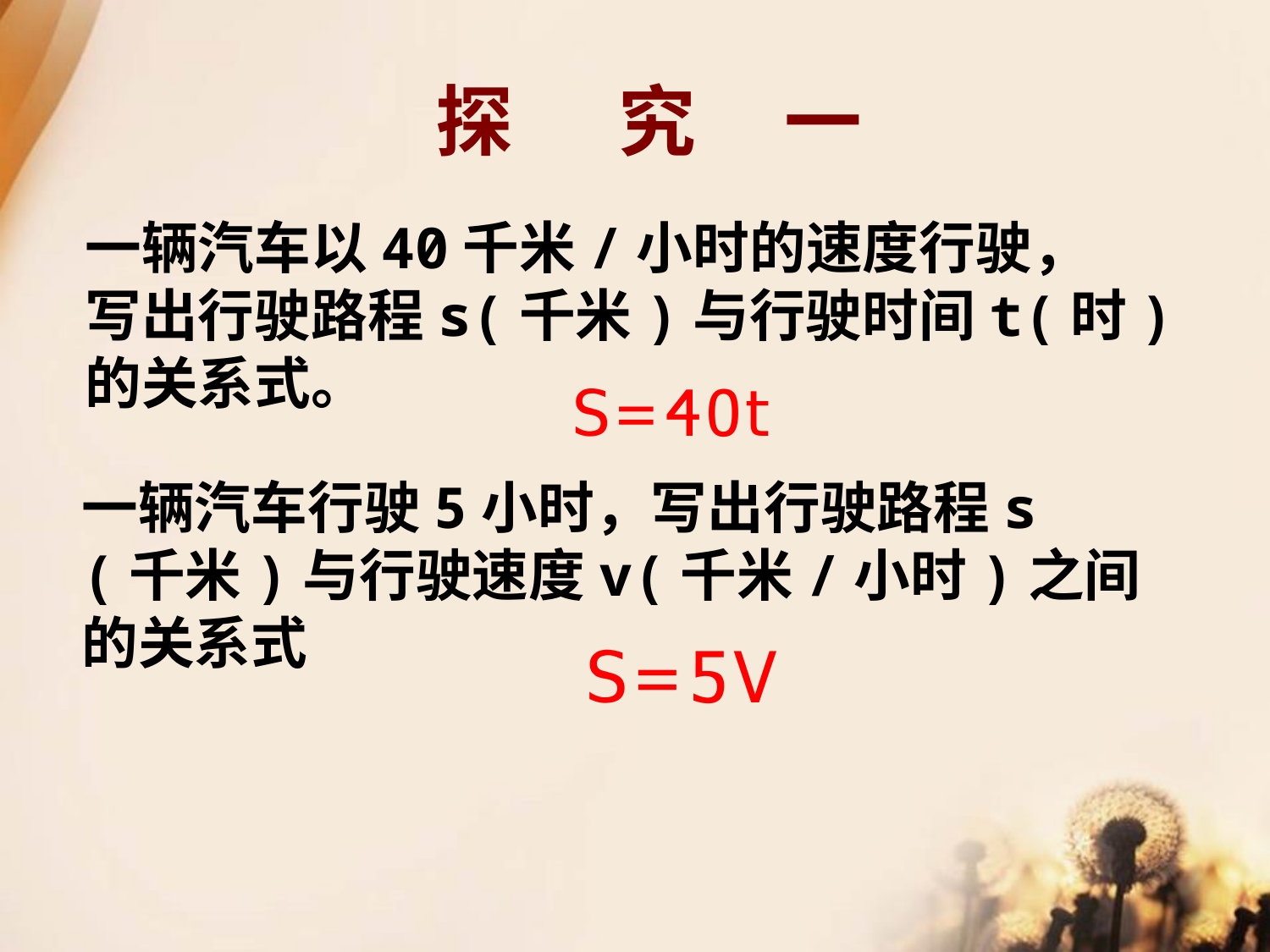

探      究     一
一辆汽车以40千米/小时的速度行驶，
写出行驶路程s(千米)与行驶时间t(时)
的关系式。
S=40t
一辆汽车行驶5小时，写出行驶路程s
(千米)与行驶速度v(千米/小时)之间
的关系式
S=5V